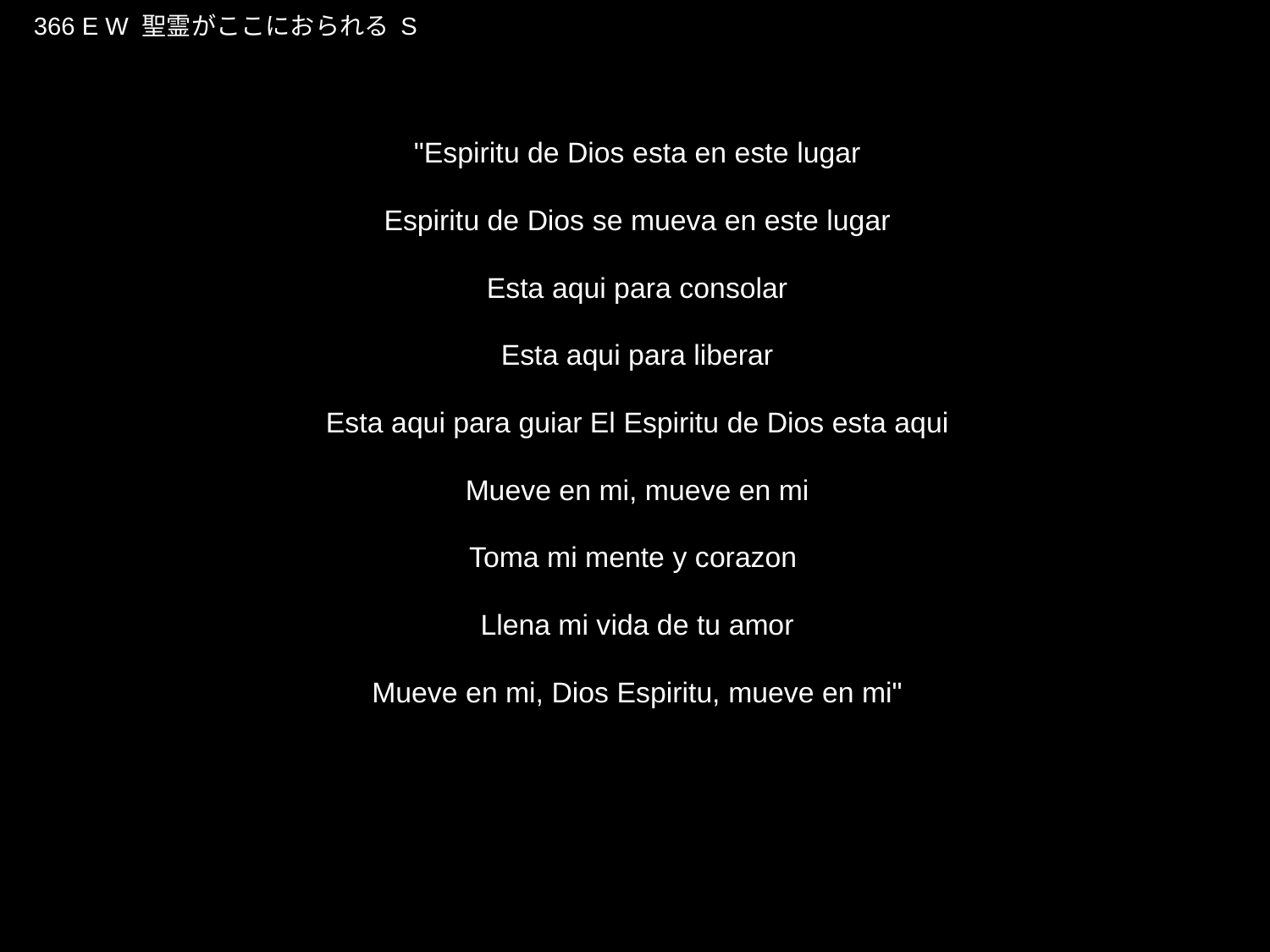

せいれいがここにおられる
★W
366 E W 聖霊がここにおられる S
★２
"Espiritu de Dios esta en este lugar
Espiritu de Dios se mueva en este lugar
Esta aqui para consolar
Esta aqui para liberar
Esta aqui para guiar El Espiritu de Dios esta aqui
Mueve en mi, mueve en mi
Toma mi mente y corazon
Llena mi vida de tu amor
Mueve en mi, Dios Espiritu, mueve en mi"